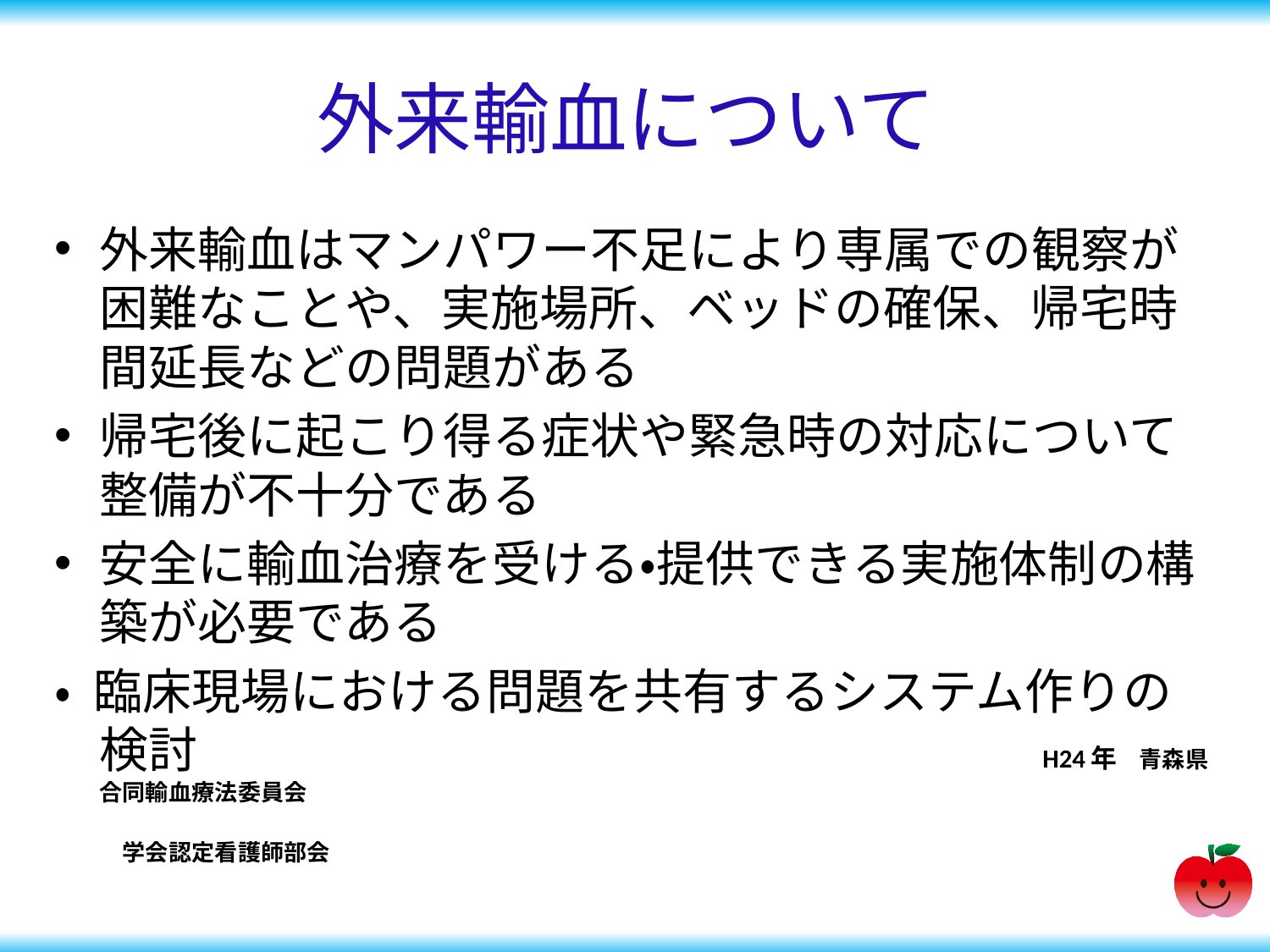

# 外来輸血について
外来輸血はマンパワー不足により専属での観察が困難なことや、実施場所、ベッドの確保、帰宅時間延長などの問題がある
帰宅後に起こり得る症状や緊急時の対応について整備が不十分である
安全に輸血治療を受ける・提供できる実施体制の構築が必要である
・  臨床現場における問題を共有するシステム作りの検討　　　　　　　　　　　　　　　　　H24年  青森県合同輸血療法委員会
　　　　　　　　　　　　　　　　　　　　　　　　　　　　　　　　　　　　　　　　　　　　　　　　　　　学会認定看護師部会